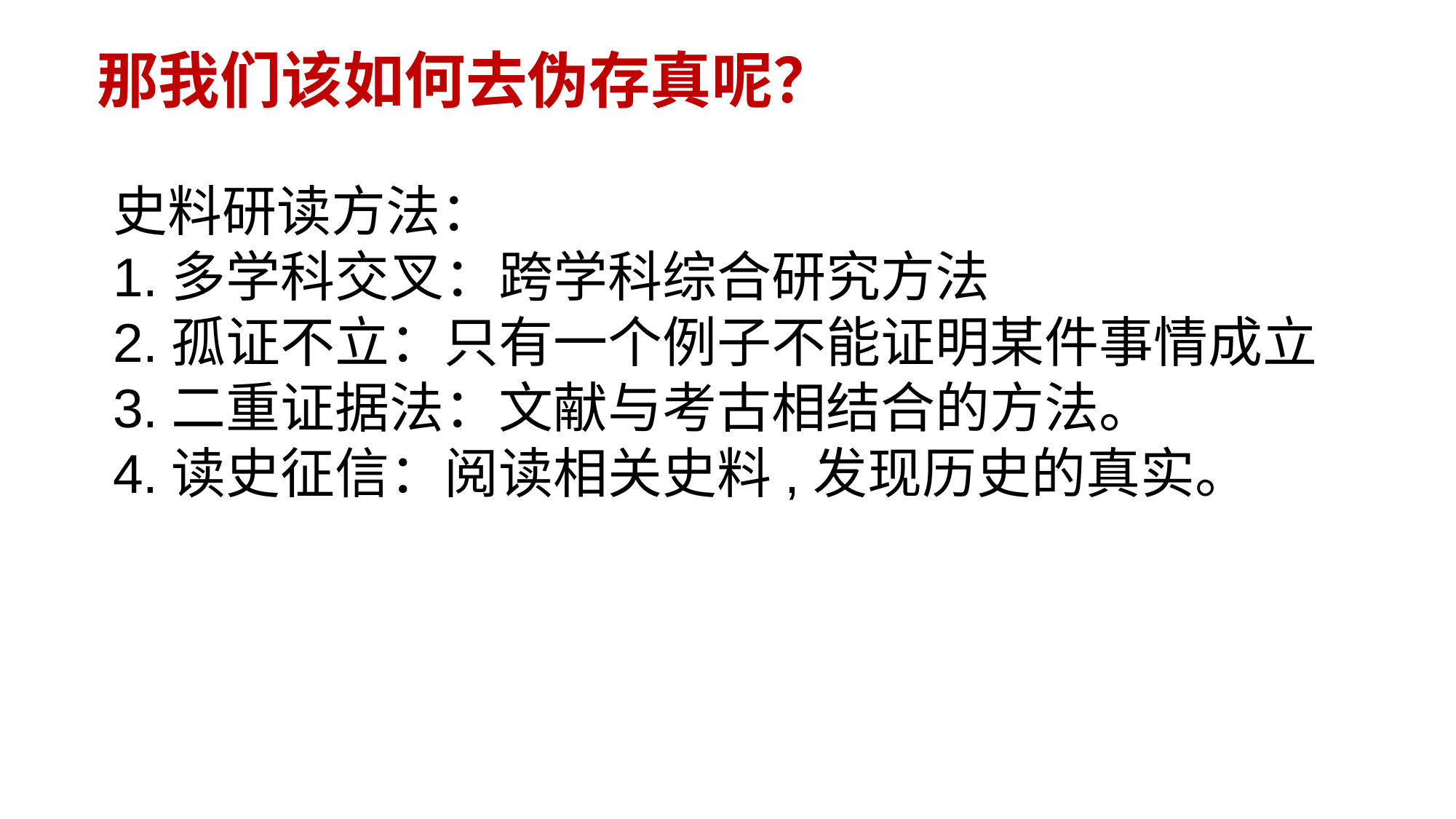

# 那我们该如何去伪存真呢？
史料研读方法：
1.多学科交叉：跨学科综合研究方法
2.孤证不立：只有一个例子不能证明某件事情成立
3.二重证据法：文献与考古相结合的方法。
4.读史征信：阅读相关史料,发现历史的真实。